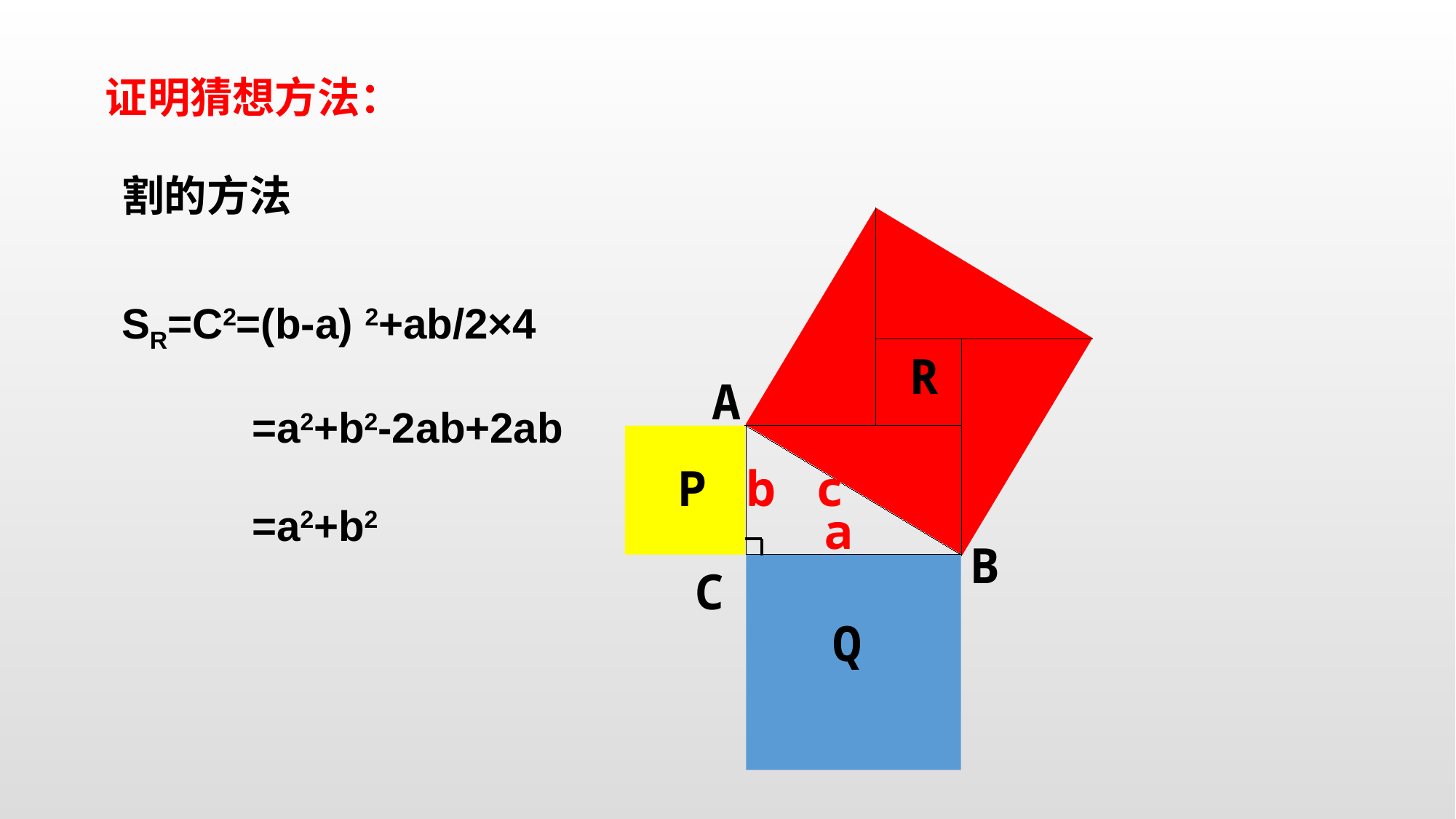

证明猜想方法：
割的方法

SR=C2=(b-a) 2+ab/2×4
           =a2+b2-2ab+2ab
           =a2+b2
R
A
c
P
b
a
B
C
Q